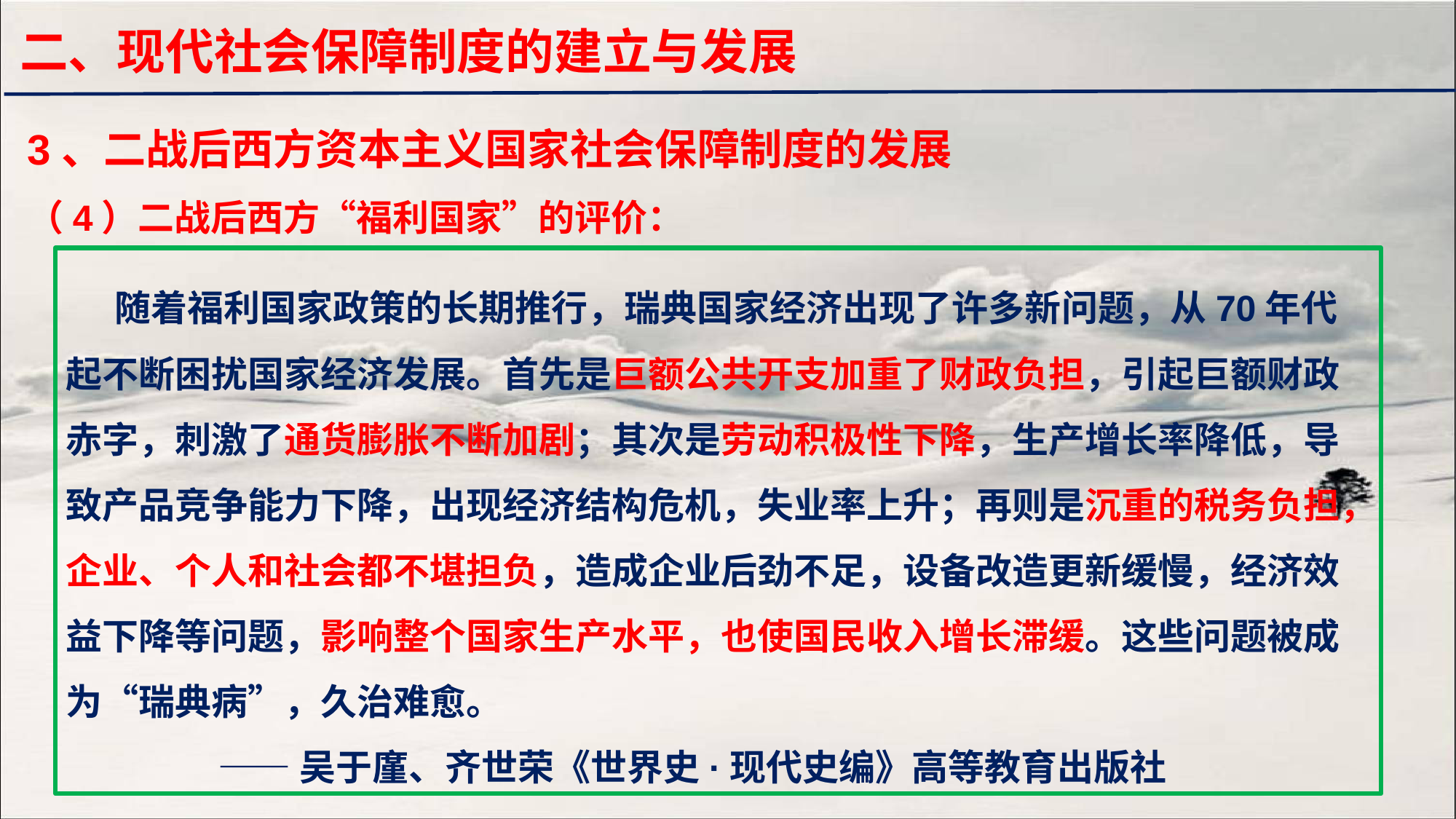

二、现代社会保障制度的建立与发展
3、二战后西方资本主义国家社会保障制度的发展
（4）二战后西方“福利国家”的评价：
    随着福利国家政策的长期推行，瑞典国家经济出现了许多新问题，从70年代起不断困扰国家经济发展。首先是巨额公共开支加重了财政负担，引起巨额财政赤字，刺激了通货膨胀不断加剧；其次是劳动积极性下降，生产增长率降低，导致产品竞争能力下降，出现经济结构危机，失业率上升；再则是沉重的税务负担，企业、个人和社会都不堪担负，造成企业后劲不足，设备改造更新缓慢，经济效益下降等问题，影响整个国家生产水平，也使国民收入增长滞缓。这些问题被成为“瑞典病”，久治难愈。
                      ——吴于廑、齐世荣《世界史·现代史编》高等教育出版社